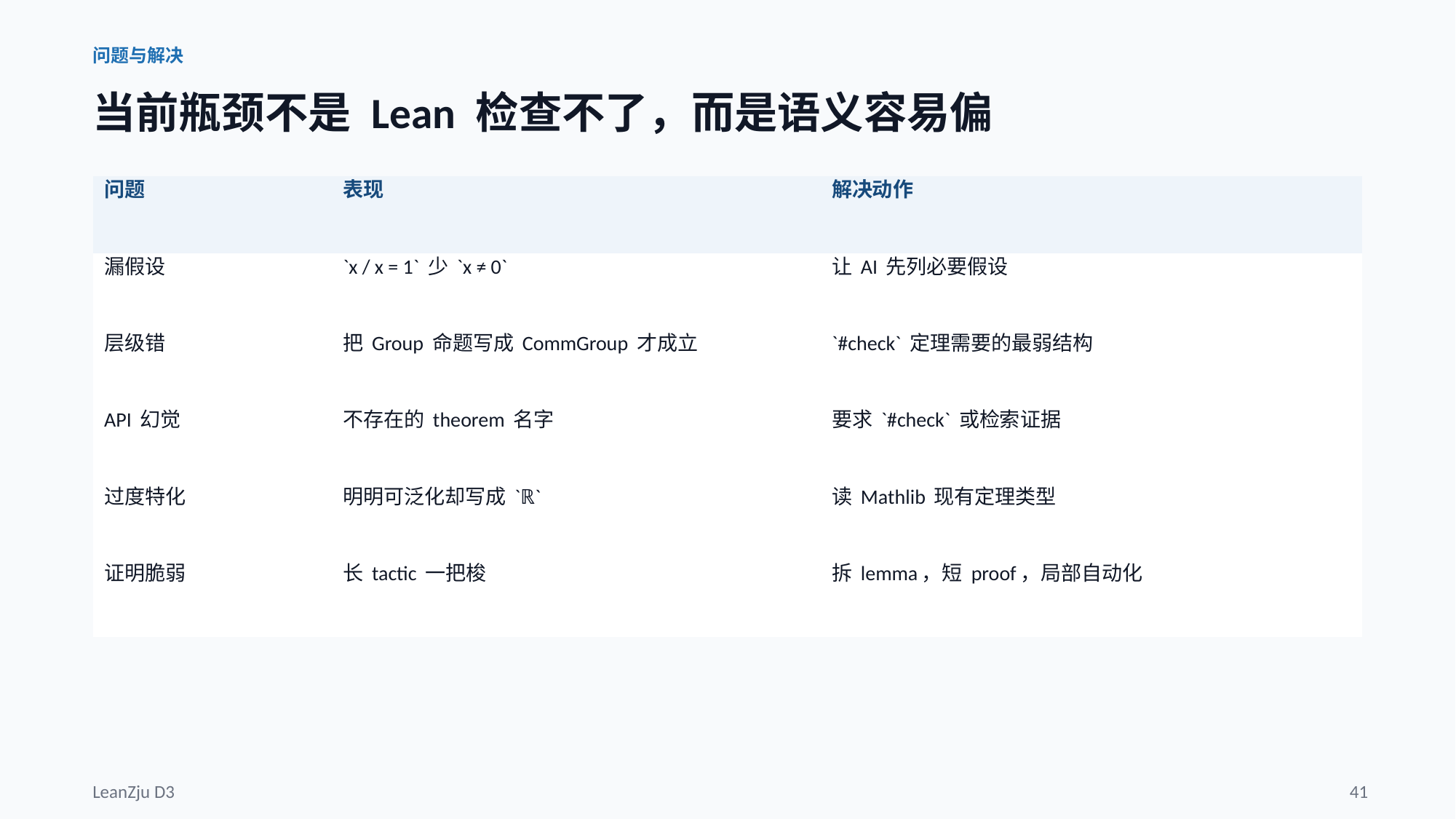

问题与解决
当前瓶颈不是 Lean 检查不了，而是语义容易偏
| 问题 | 表现 | 解决动作 |
| --- | --- | --- |
| 漏假设 | `x / x = 1` 少 `x ≠ 0` | 让 AI 先列必要假设 |
| 层级错 | 把 Group 命题写成 CommGroup 才成立 | `#check` 定理需要的最弱结构 |
| API 幻觉 | 不存在的 theorem 名字 | 要求 `#check` 或检索证据 |
| 过度特化 | 明明可泛化却写成 `ℝ` | 读 Mathlib 现有定理类型 |
| 证明脆弱 | 长 tactic 一把梭 | 拆 lemma，短 proof，局部自动化 |
LeanZju D3
41